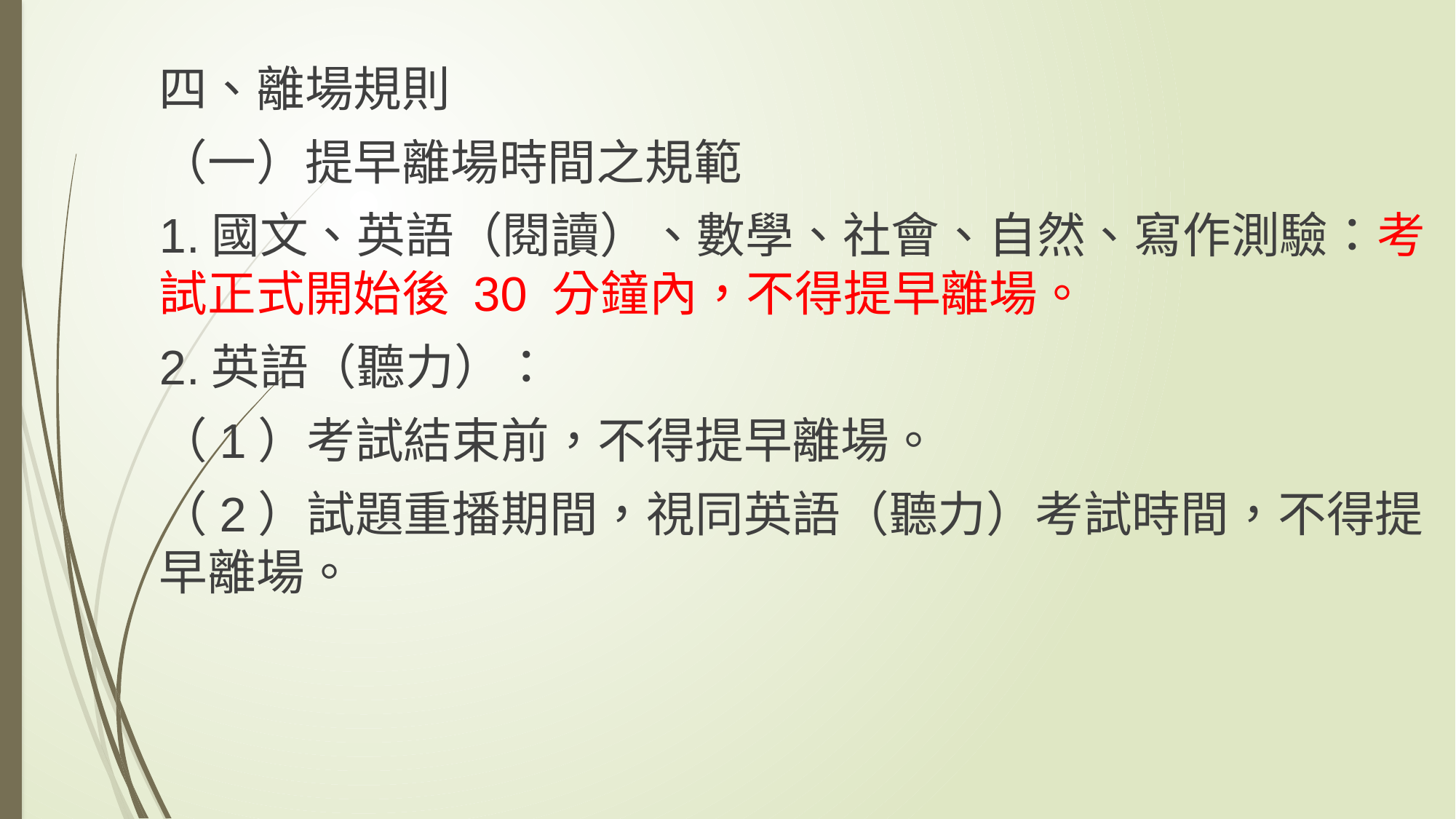

四、離場規則
（一）提早離場時間之規範
1.國文、英語（閱讀）、數學、社會、自然、寫作測驗：考試正式開始後 30 分鐘內，不得提早離場。
2.英語（聽力）：
（1）考試結束前，不得提早離場。
（2）試題重播期間，視同英語（聽力）考試時間，不得提早離場。